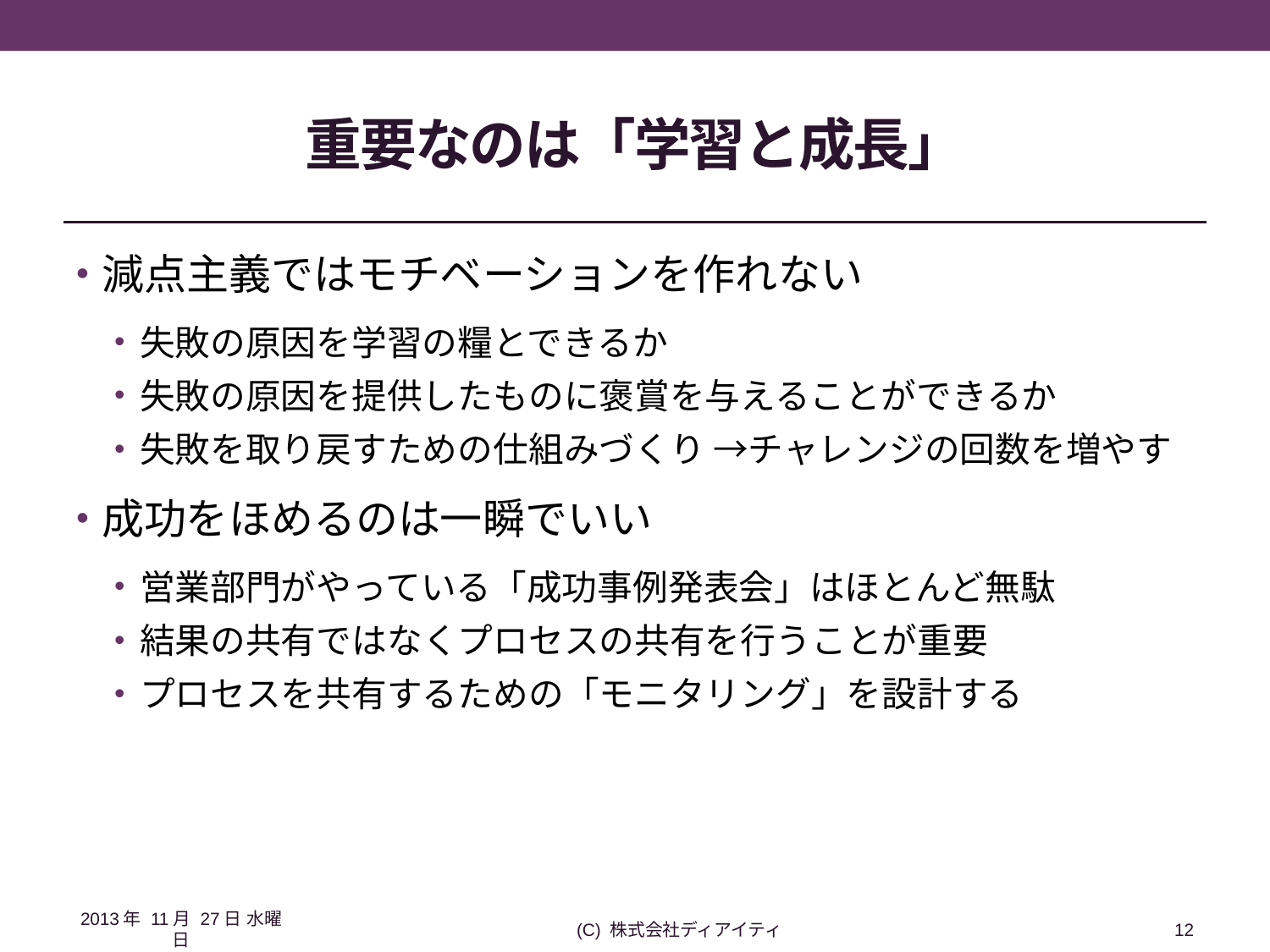

# 重要なのは「学習と成長」
減点主義ではモチベーションを作れない
失敗の原因を学習の糧とできるか
失敗の原因を提供したものに褒賞を与えることができるか
失敗を取り戻すための仕組みづくり →チャレンジの回数を増やす
成功をほめるのは一瞬でいい
営業部門がやっている「成功事例発表会」はほとんど無駄
結果の共有ではなくプロセスの共有を行うことが重要
プロセスを共有するための「モニタリング」を設計する

2013年 11月 27日 水曜日
(C) 株式会社ディアイティ
12